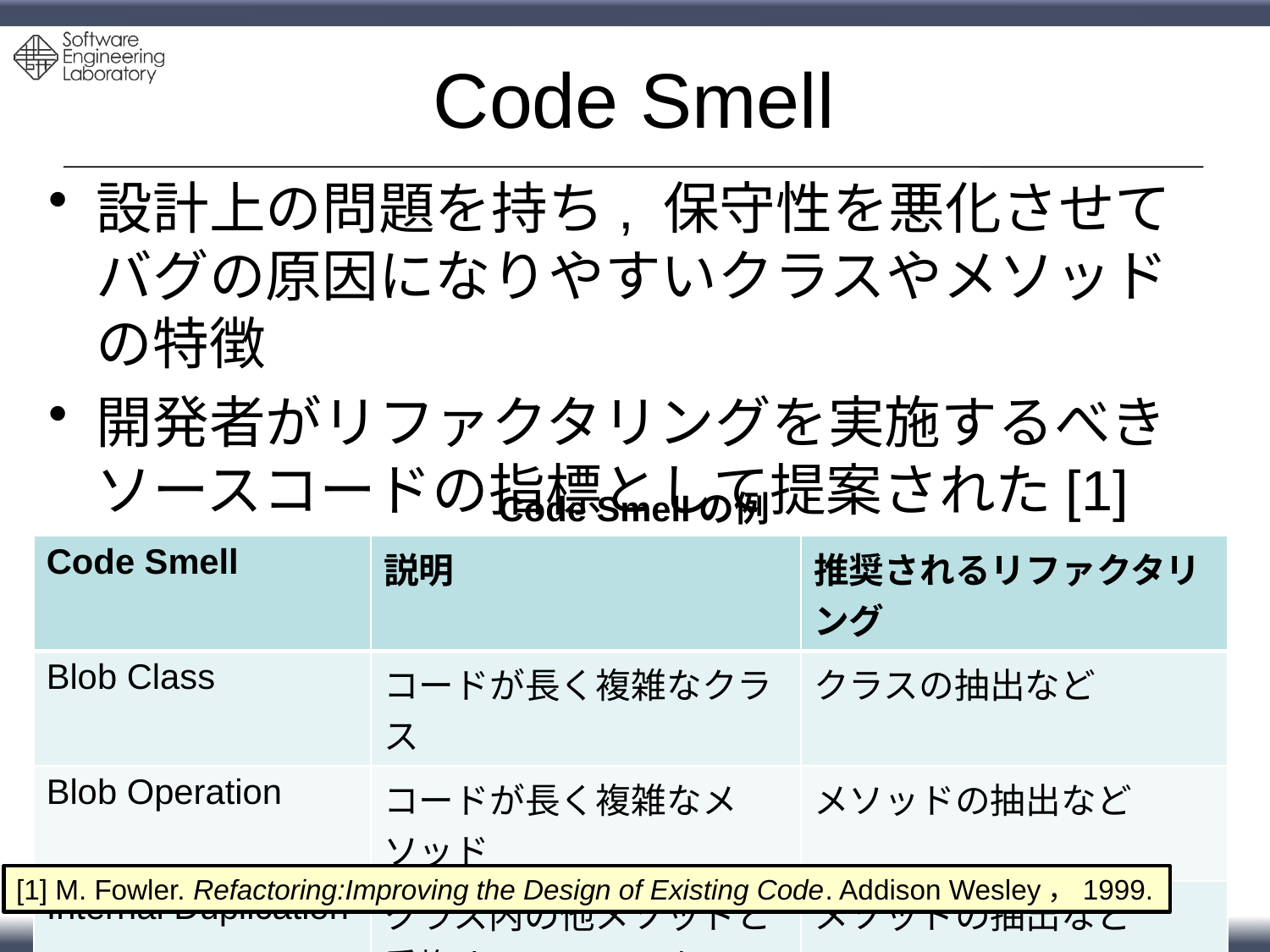

# Code Smell
設計上の問題を持ち, 保守性を悪化させてバグの原因になりやすいクラスやメソッドの特徴
開発者がリファクタリングを実施するべきソースコードの指標として提案された[1]
Code Smellの例
| Code Smell | 説明 | 推奨されるリファクタリング |
| --- | --- | --- |
| Blob Class | コードが長く複雑なクラス | クラスの抽出など |
| Blob Operation | コードが長く複雑なメソッド | メソッドの抽出など |
| Internal Duplication | クラス内の他メソッドと重複するコードのあるメソッド | メソッドの抽出など |
[1] M. Fowler. Refactoring:Improving the Design of Existing Code. Addison Wesley，1999.
3